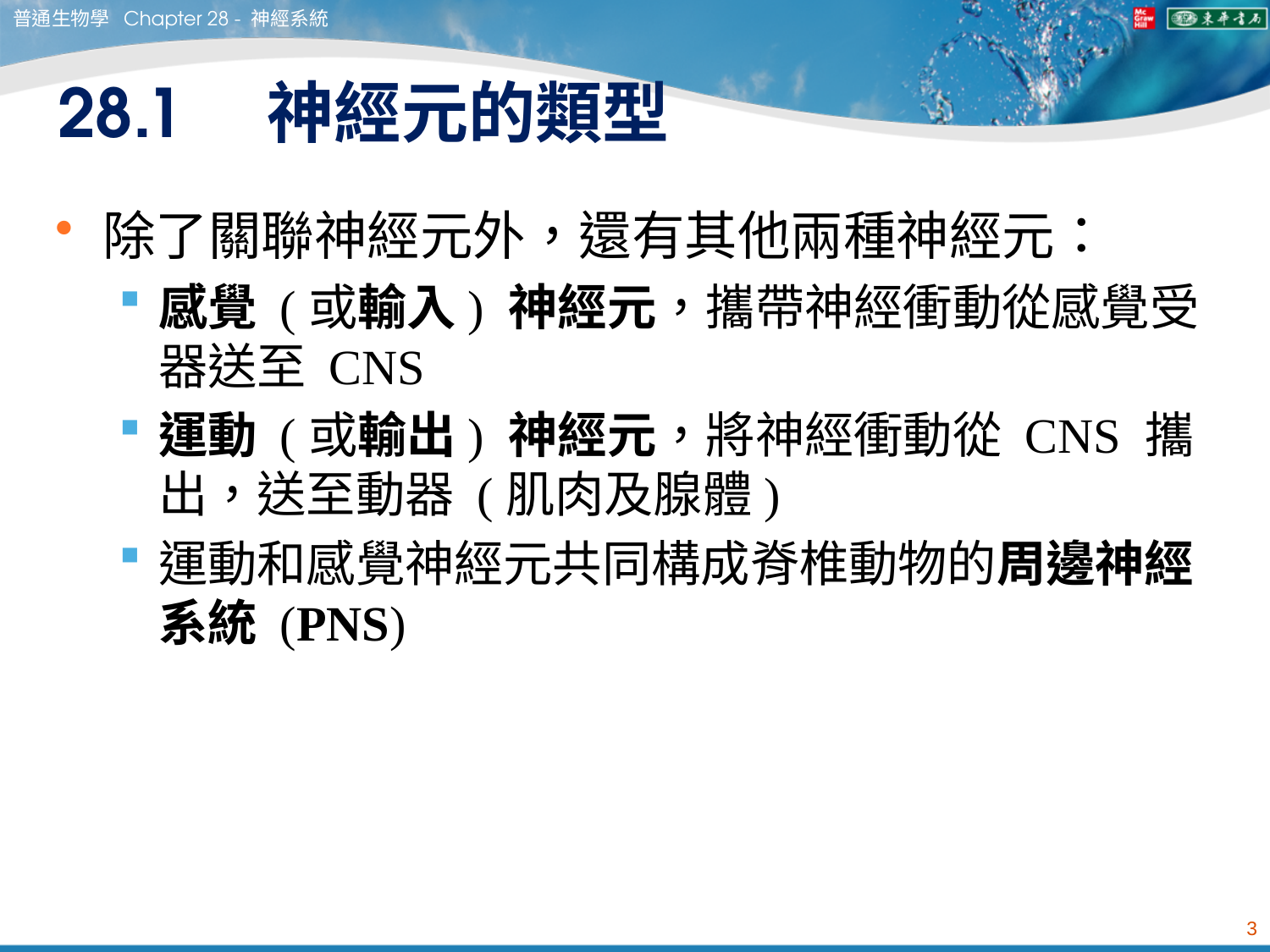

普通生物學  Chapter 28 - 神經系統
# 28.1　神經元的類型
除了關聯神經元外，還有其他兩種神經元：
感覺 (或輸入) 神經元，攜帶神經衝動從感覺受器送至 CNS
運動 (或輸出) 神經元，將神經衝動從 CNS 攜出，送至動器 (肌肉及腺體)
運動和感覺神經元共同構成脊椎動物的周邊神經系統 (PNS)
3